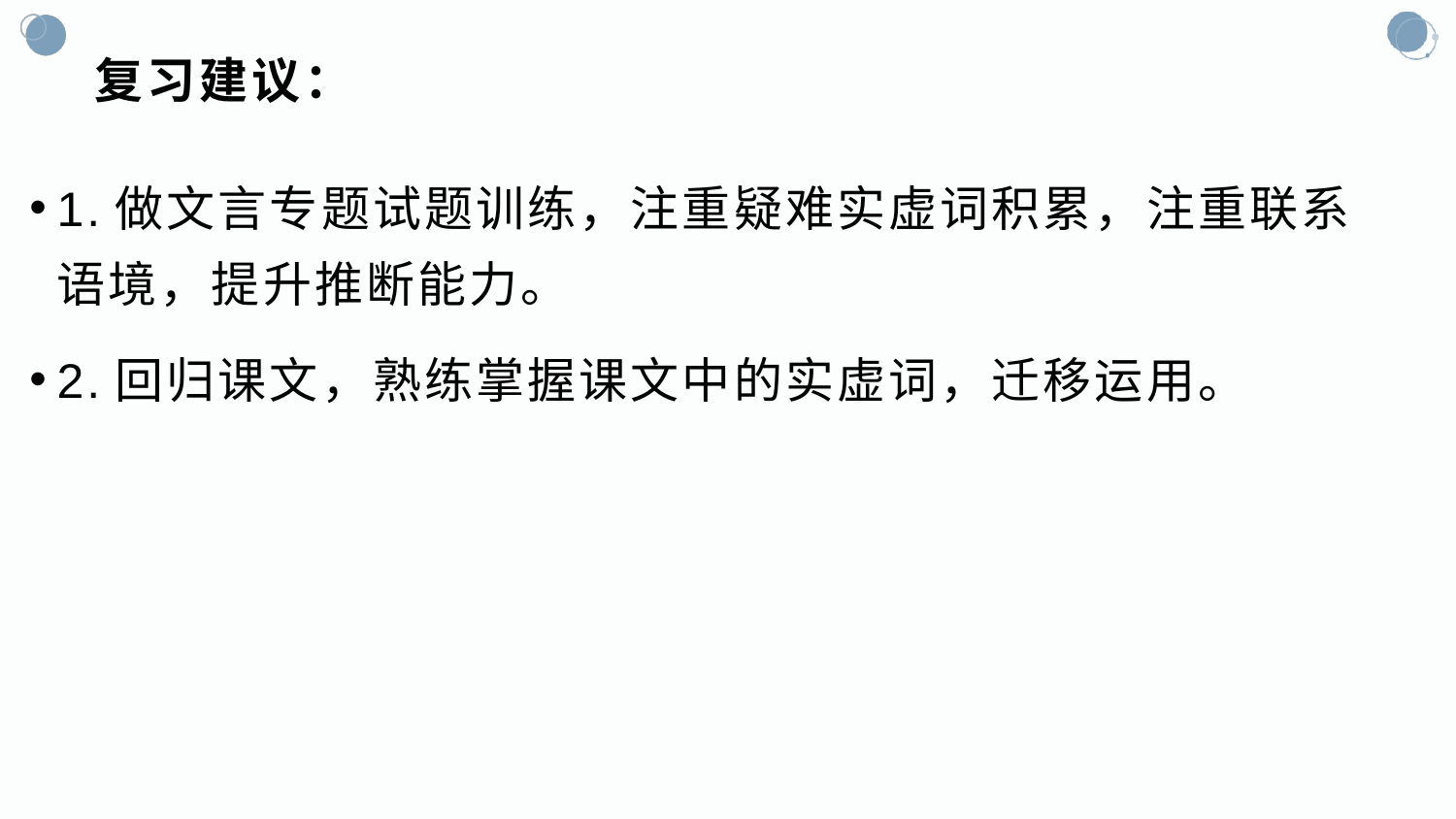

# 复习建议：
1.做文言专题试题训练，注重疑难实虚词积累，注重联系语境，提升推断能力。
2.回归课文，熟练掌握课文中的实虚词，迁移运用。